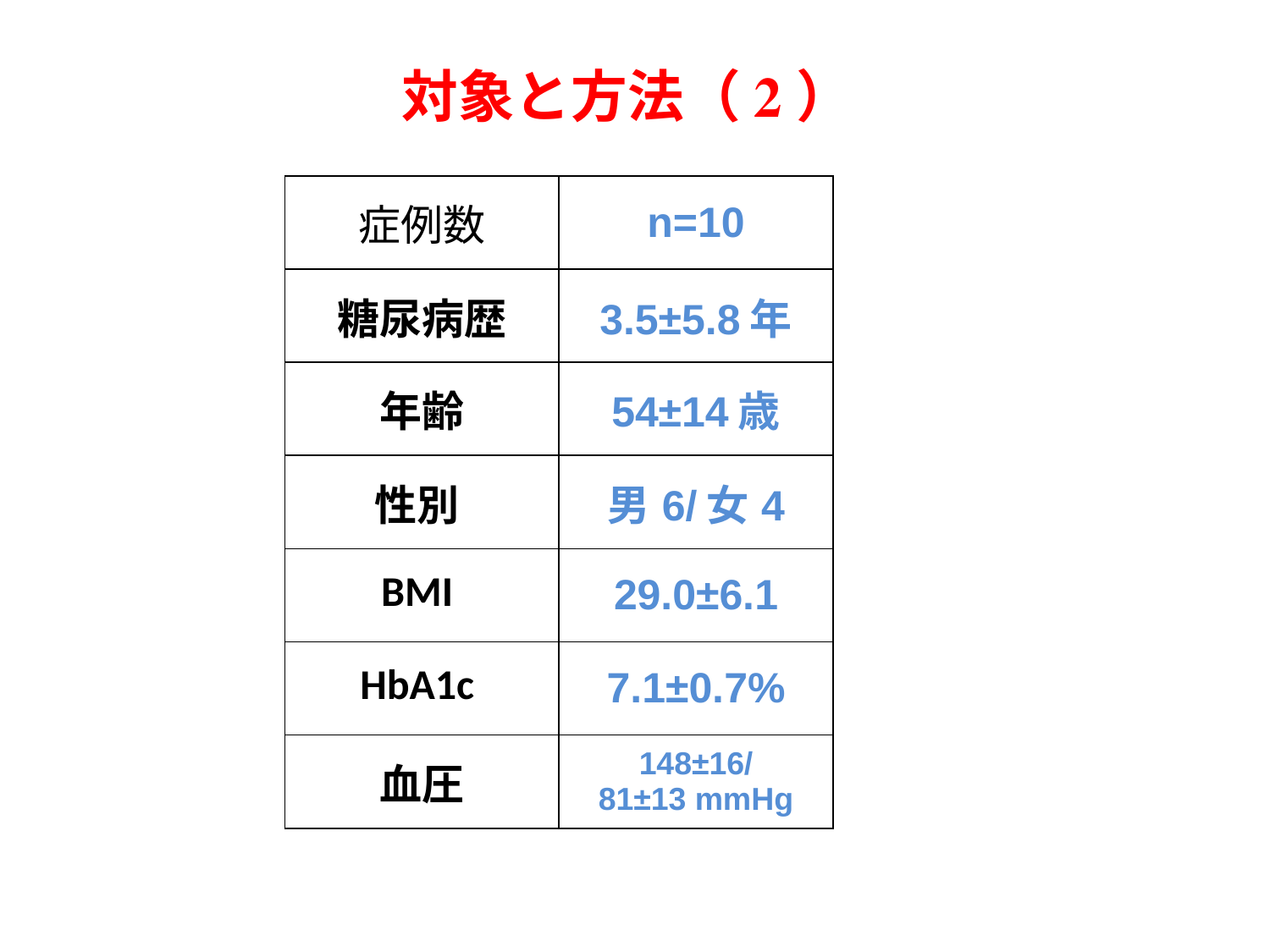

対象と方法（2）

| 症例数 | n=10 |
| --- | --- |
| 糖尿病歴 | 3.5±5.8年 |
| 年齢 | 54±14歳 |
| 性別 | 男6/女4 |
| BMI | 29.0±6.1 |
| HbA1c | 7.1±0.7% |
| 血圧 | 148±16/ 81±13 mmHg |